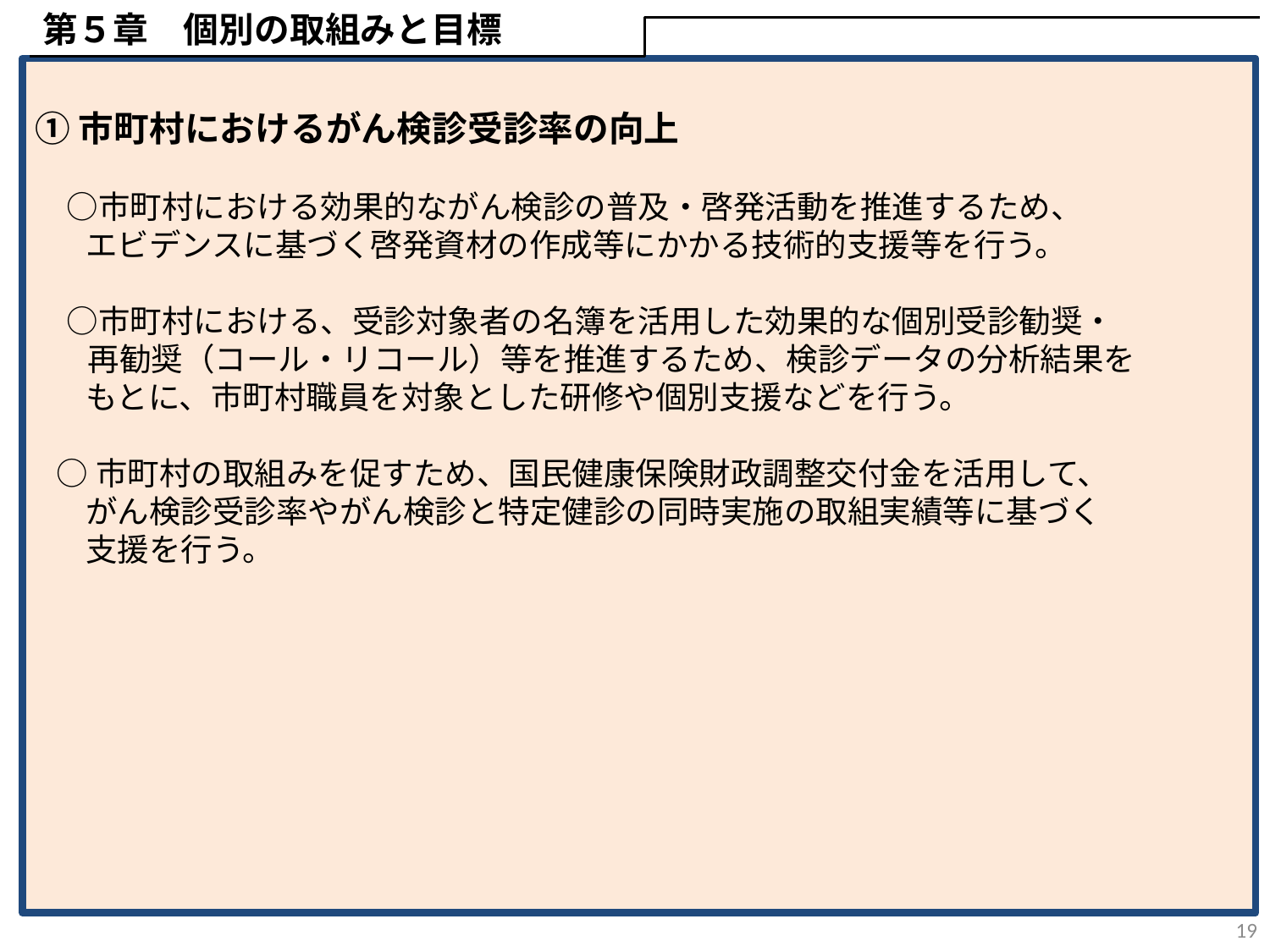

第５章　個別の取組みと目標

①市町村におけるがん検診受診率の向上

　○市町村における効果的ながん検診の普及・啓発活動を推進するため、
      エビデンスに基づく啓発資材の作成等にかかる技術的支援等を行う。

　○市町村における、受診対象者の名簿を活用した効果的な個別受診勧奨・
　   再勧奨（コール・リコール）等を推進するため、検診データの分析結果を
      もとに、市町村職員を対象とした研修や個別支援などを行う。

   ○市町村の取組みを促すため、国民健康保険財政調整交付金を活用して、
      がん検診受診率やがん検診と特定健診の同時実施の取組実績等に基づく
      支援を行う。
19